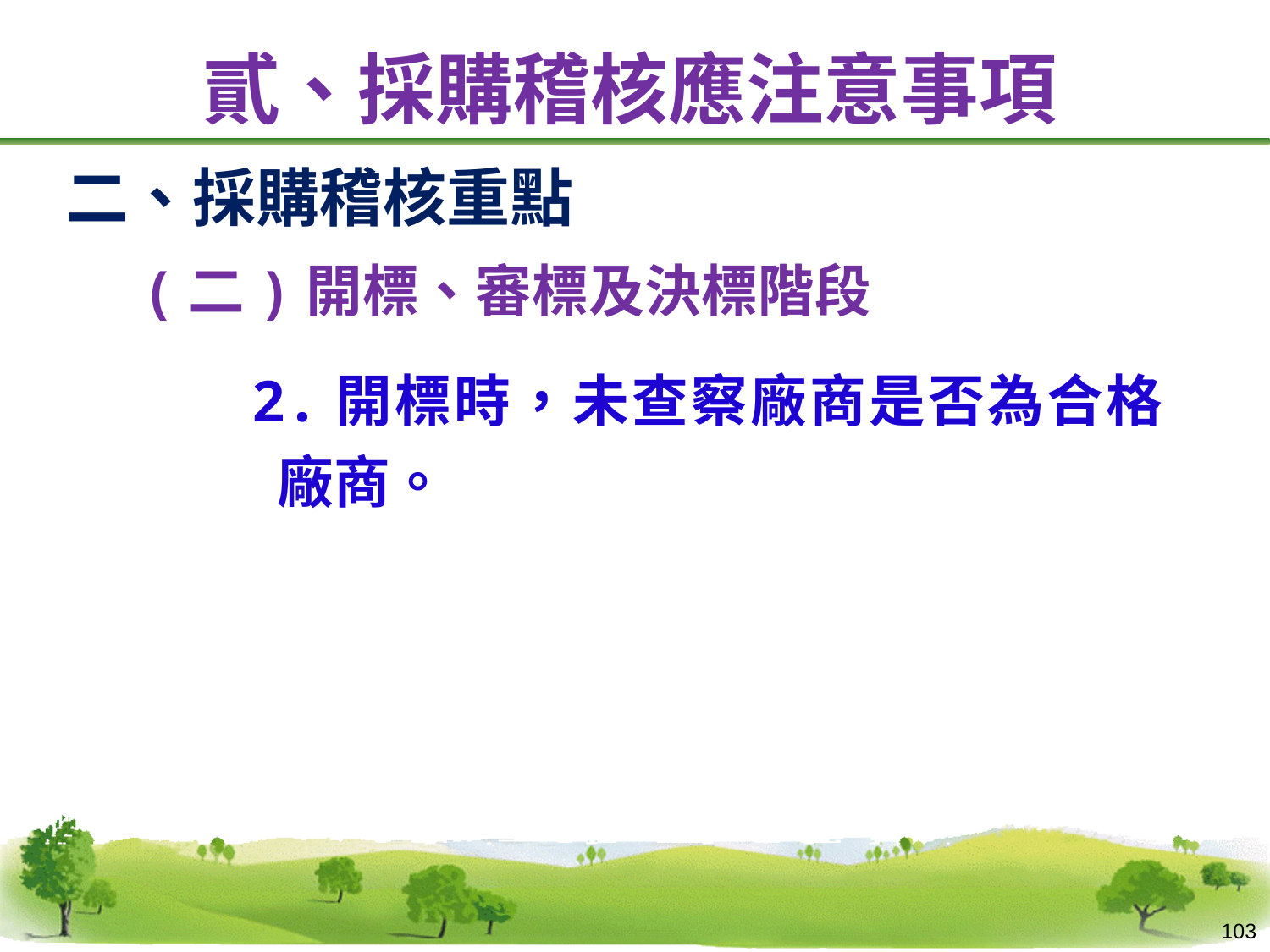

# 貳、採購稽核應注意事項
二、採購稽核重點
(二)開標、審標及決標階段
   2.開標時，未查察廠商是否為合格廠商。

103